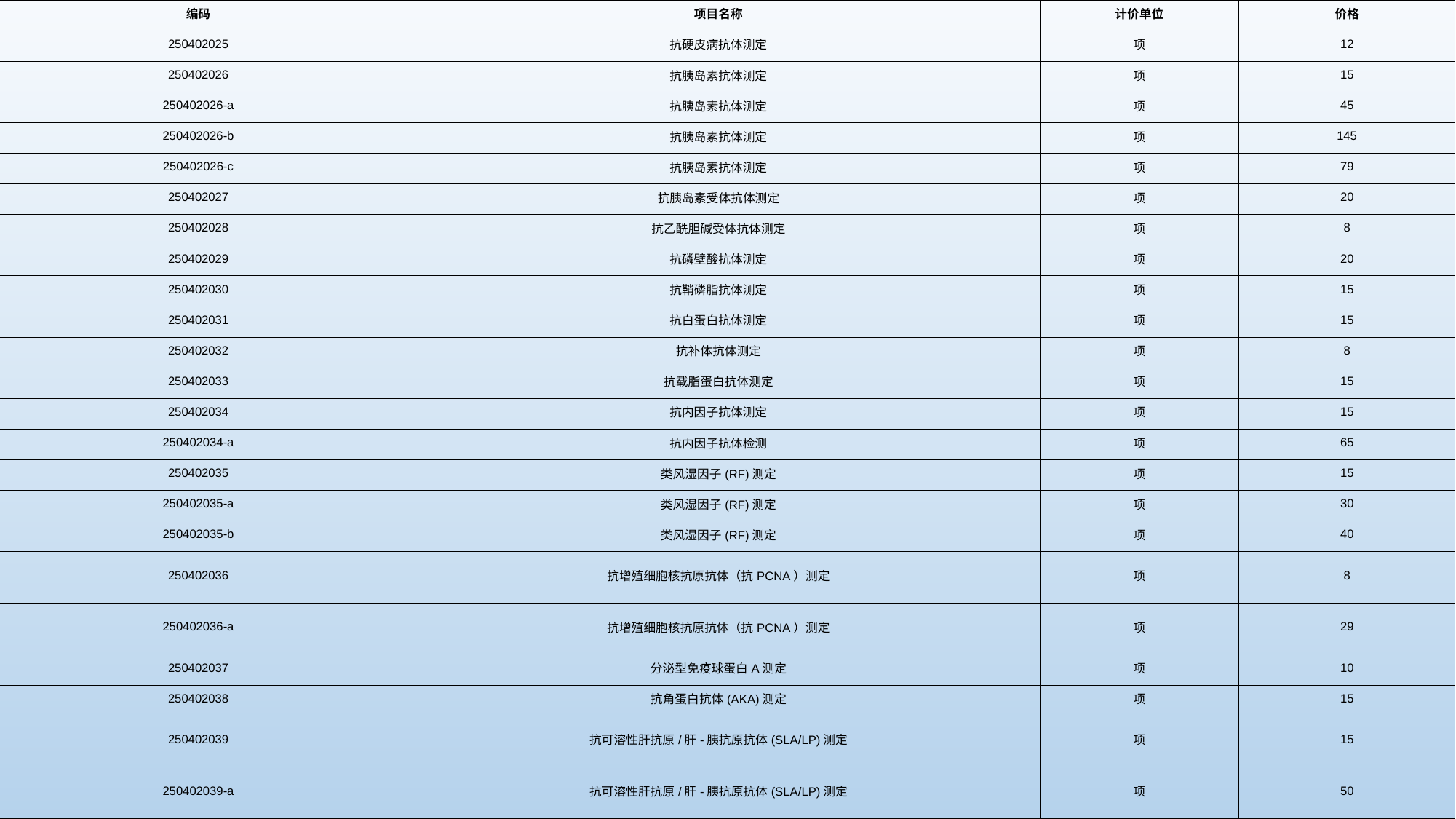

| 编码 | 项目名称 | 计价单位 | 价格 |
| --- | --- | --- | --- |
| 250402025 | 抗硬皮病抗体测定 | 项 | 12 |
| 250402026 | 抗胰岛素抗体测定 | 项 | 15 |
| 250402026-a | 抗胰岛素抗体测定 | 项 | 45 |
| 250402026-b | 抗胰岛素抗体测定 | 项 | 145 |
| 250402026-c | 抗胰岛素抗体测定 | 项 | 79 |
| 250402027 | 抗胰岛素受体抗体测定 | 项 | 20 |
| 250402028 | 抗乙酰胆碱受体抗体测定 | 项 | 8 |
| 250402029 | 抗磷壁酸抗体测定 | 项 | 20 |
| 250402030 | 抗鞘磷脂抗体测定 | 项 | 15 |
| 250402031 | 抗白蛋白抗体测定 | 项 | 15 |
| 250402032 | 抗补体抗体测定 | 项 | 8 |
| 250402033 | 抗载脂蛋白抗体测定 | 项 | 15 |
| 250402034 | 抗内因子抗体测定 | 项 | 15 |
| 250402034-a | 抗内因子抗体检测 | 项 | 65 |
| 250402035 | 类风湿因子(RF)测定 | 项 | 15 |
| 250402035-a | 类风湿因子(RF)测定 | 项 | 30 |
| 250402035-b | 类风湿因子(RF)测定 | 项 | 40 |
| 250402036 | 抗增殖细胞核抗原抗体（抗PCNA）测定 | 项 | 8 |
| 250402036-a | 抗增殖细胞核抗原抗体（抗PCNA）测定 | 项 | 29 |
| 250402037 | 分泌型免疫球蛋白A测定 | 项 | 10 |
| 250402038 | 抗角蛋白抗体(AKA)测定 | 项 | 15 |
| 250402039 | 抗可溶性肝抗原/肝-胰抗原抗体(SLA/LP)测定 | 项 | 15 |
| 250402039-a | 抗可溶性肝抗原/肝-胰抗原抗体(SLA/LP)测定 | 项 | 50 |